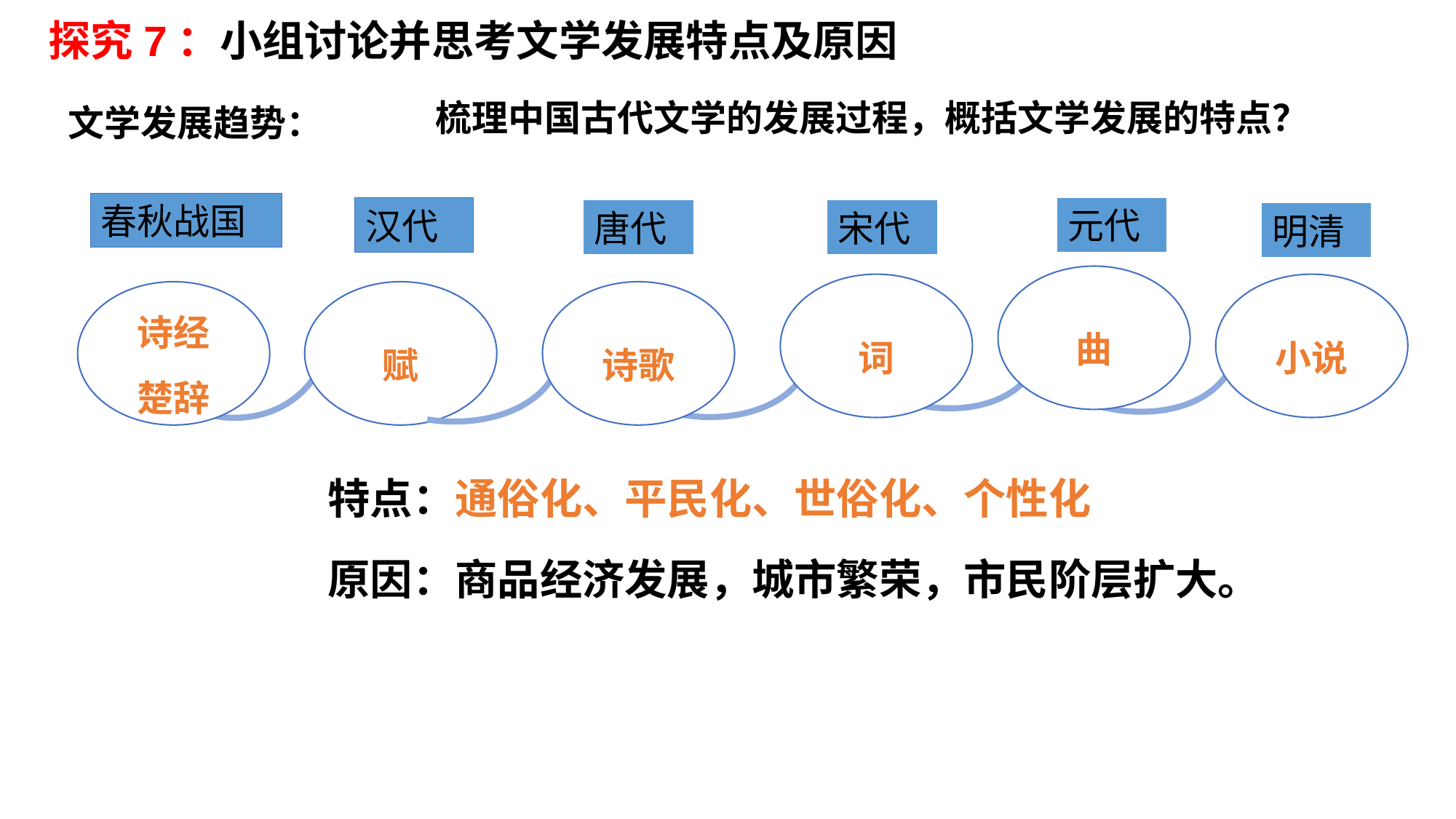

探究7：小组讨论并思考文学发展特点及原因
梳理中国古代文学的发展过程，概括文学发展的特点？
文学发展趋势：
春秋战国
元代
汉代

宋代
唐代
明清

曲
词
小说
诗经
楚辞
诗歌
赋
特点：通俗化、平民化、世俗化、个性化
原因：商品经济发展，城市繁荣，市民阶层扩大。